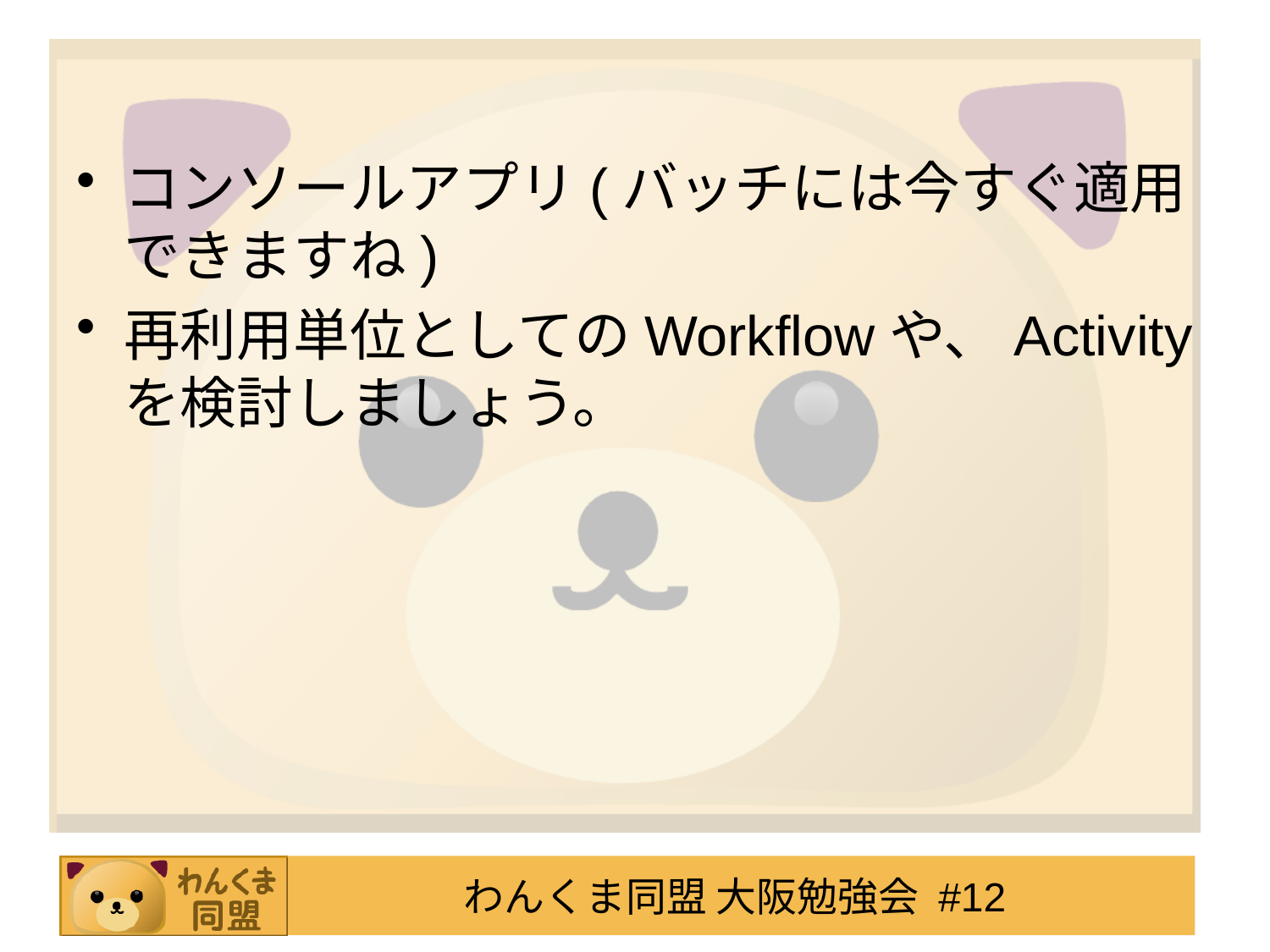

#
コンソールアプリ(バッチには今すぐ適用できますね)
再利用単位としてのWorkflowや、Activityを検討しましょう。